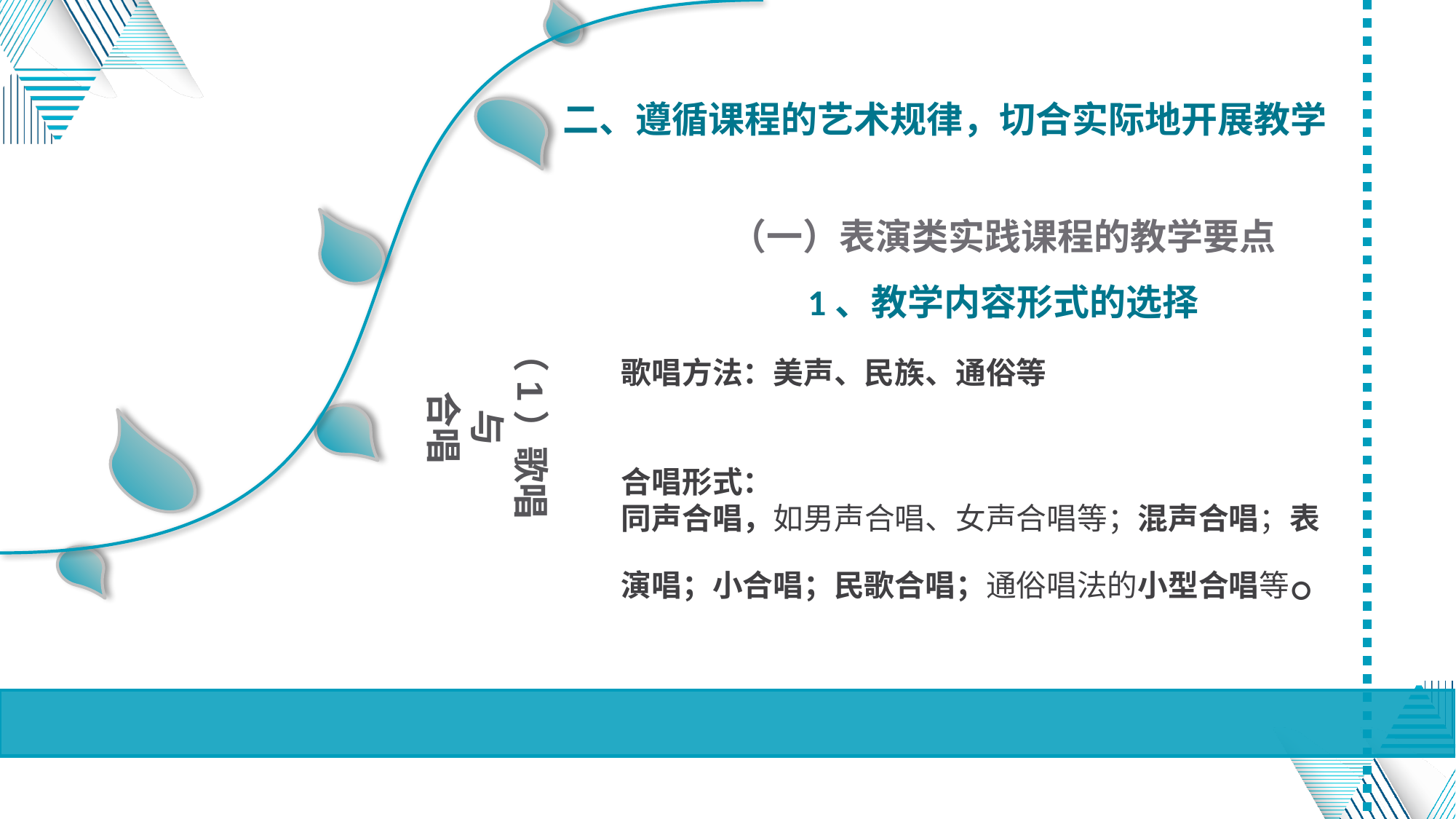

二、遵循课程的艺术规律，切合实际地开展教学

（一）表演类实践课程的教学要点
1、教学内容形式的选择

（1）歌唱
与
合唱
歌唱方法：美声、民族、通俗等

合唱形式：
同声合唱，如男声合唱、女声合唱等；混声合唱；表演唱；小合唱；民歌合唱；通俗唱法的小型合唱等。